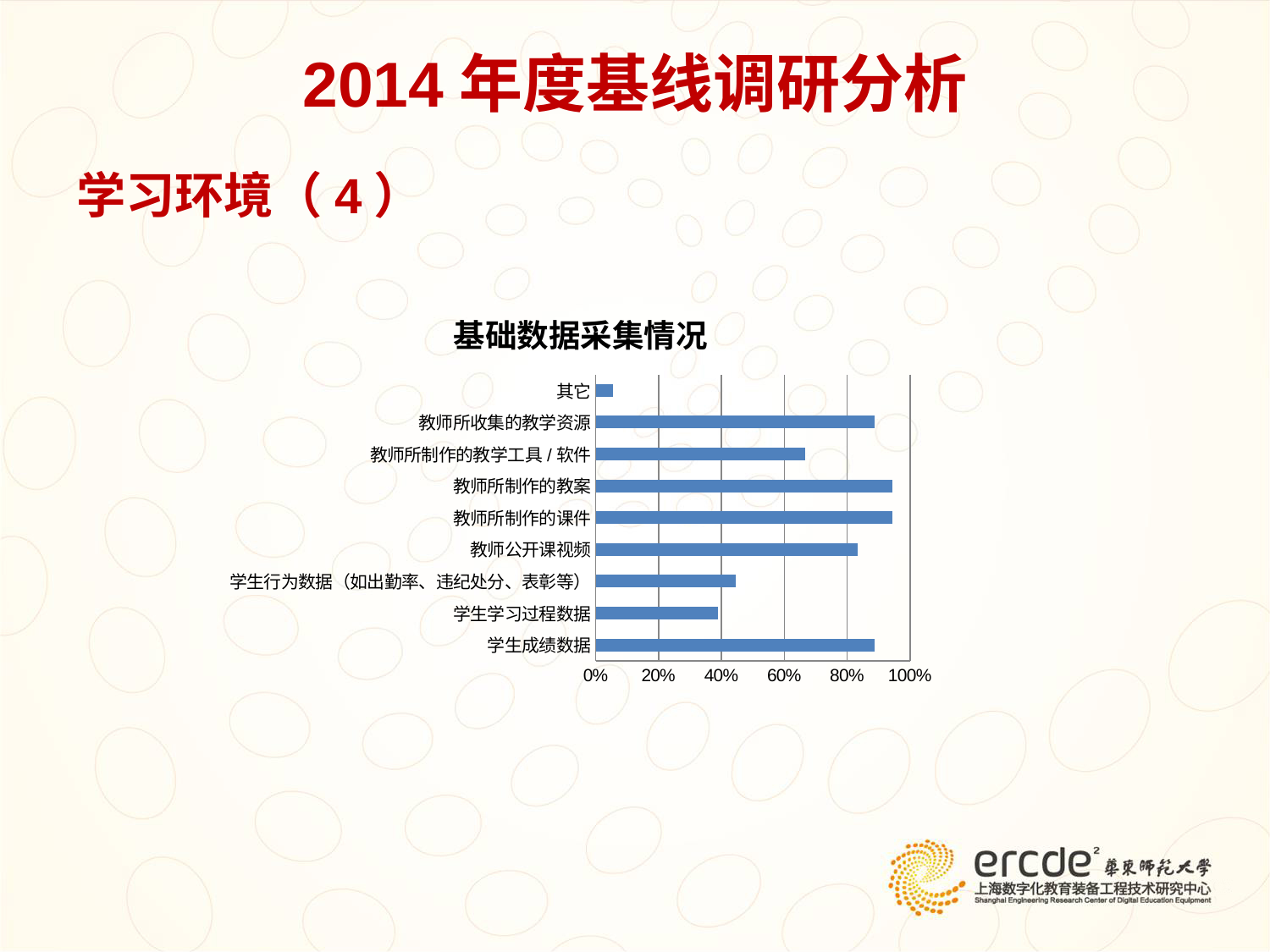

# 2014年度基线调研分析
学习环境（4）

### Chart: 基础数据采集情况

| Category |  |
|---|---|
| 学生成绩数据 | 0.8888888888888888 |
| 学生学习过程数据 | 0.3888888888888889 |
| 学生行为数据（如出勤率、违纪处分、表彰等） | 0.4444444444444444 |
| 教师公开课视频 | 0.8333333333333334 |
| 教师所制作的课件 | 0.9444444444444444 |
| 教师所制作的教案 | 0.9444444444444444 |
| 教师所制作的教学工具/软件 | 0.6666666666666666 |
| 教师所收集的教学资源 | 0.8888888888888888 |
| 其它 | 0.05555555555555555 |